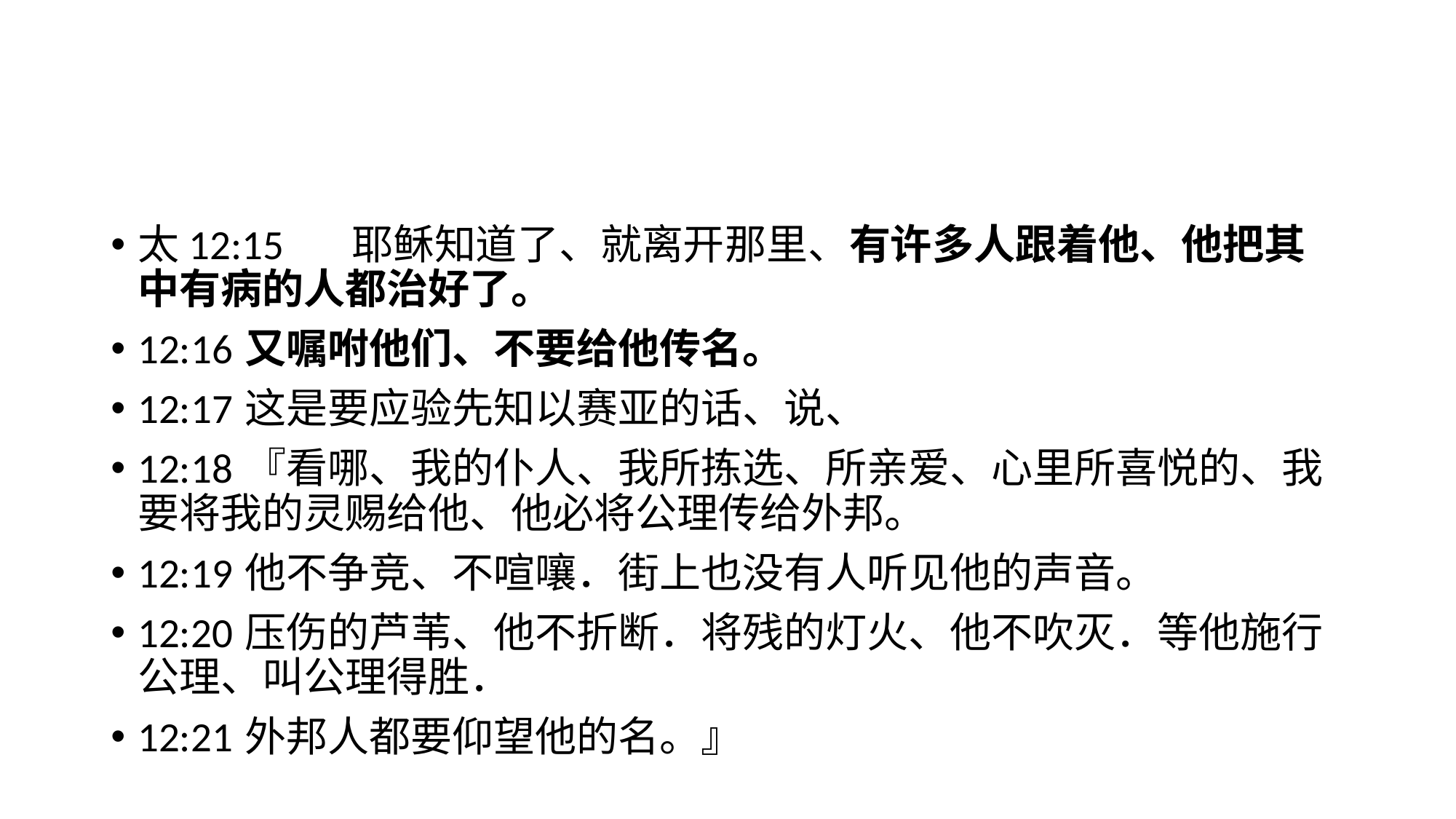

#
太12:15	耶稣知道了、就离开那里、有许多人跟着他、他把其中有病的人都治好了。
12:16	又嘱咐他们、不要给他传名。
12:17	这是要应验先知以赛亚的话、说、
12:18	『看哪、我的仆人、我所拣选、所亲爱、心里所喜悦的、我要将我的灵赐给他、他必将公理传给外邦。
12:19	他不争竞、不喧嚷．街上也没有人听见他的声音。
12:20	压伤的芦苇、他不折断．将残的灯火、他不吹灭．等他施行公理、叫公理得胜．
12:21	外邦人都要仰望他的名。』